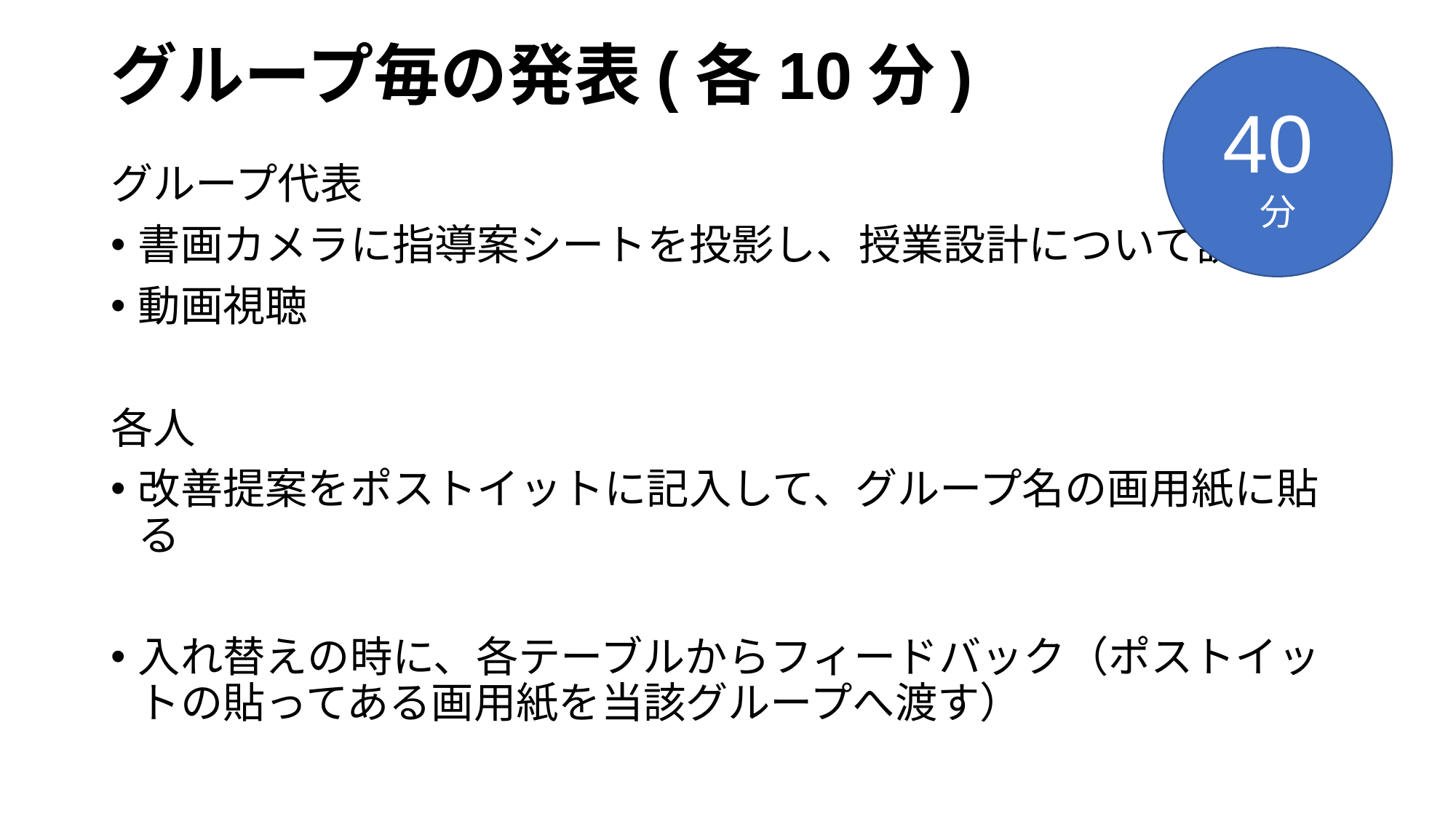

# グループ毎の発表(各10分)
40分
グループ代表
書画カメラに指導案シートを投影し、授業設計について説明
動画視聴

各人
改善提案をポストイットに記入して、グループ名の画用紙に貼る

入れ替えの時に、各テーブルからフィードバック（ポストイットの貼ってある画用紙を当該グループへ渡す）